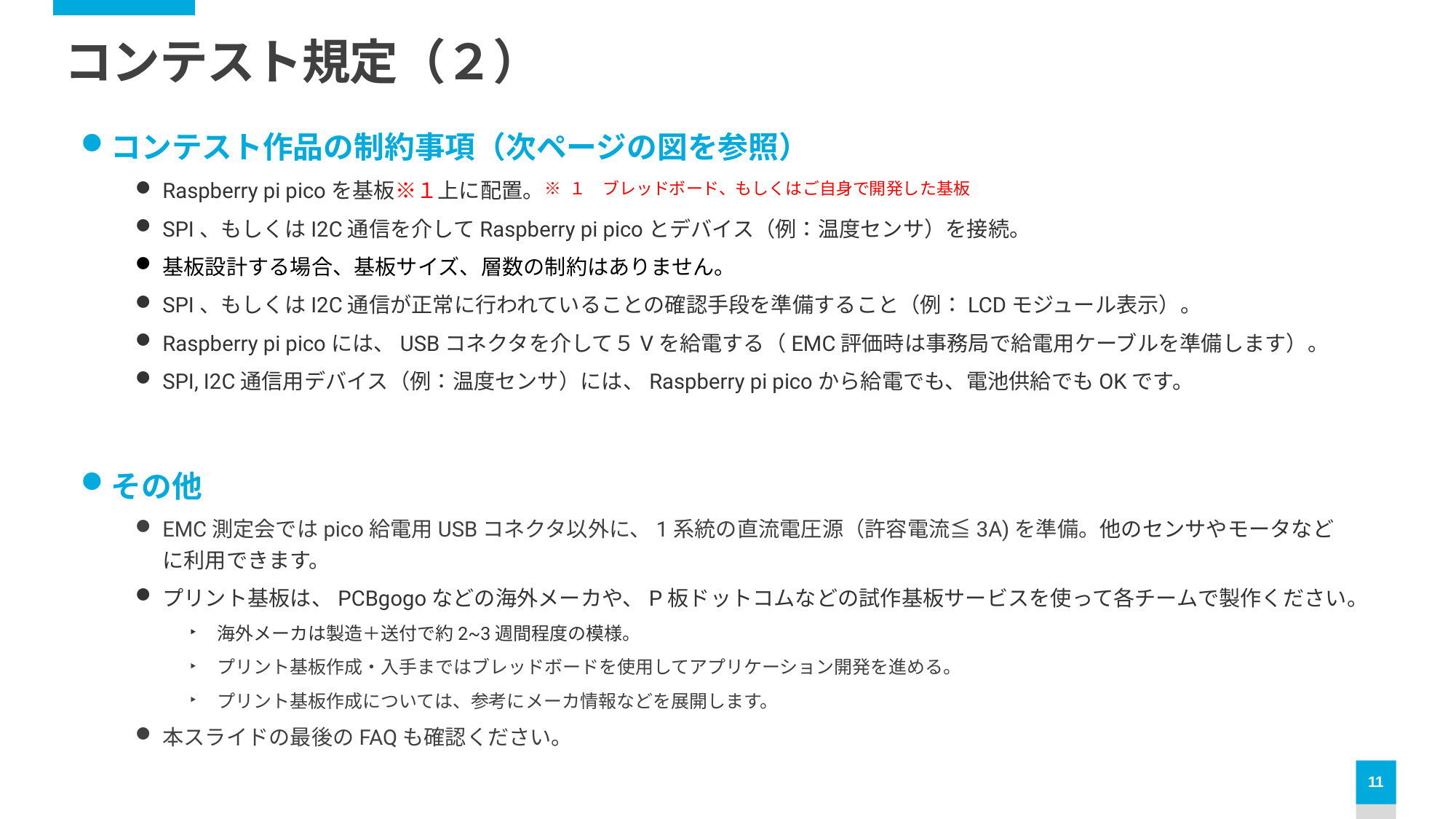

# コンテスト規定（２）
コンテスト作品の制約事項（次ページの図を参照）
Raspberry pi picoを基板※１上に配置。
SPI、もしくはI2C通信を介してRaspberry pi picoとデバイス（例：温度センサ）を接続。
基板設計する場合、基板サイズ、層数の制約はありません。
SPI、もしくはI2C通信が正常に行われていることの確認手段を準備すること（例：LCDモジュール表示）。
Raspberry pi picoには、USBコネクタを介して５Vを給電する（EMC評価時は事務局で給電用ケーブルを準備します）。
SPI, I2C通信用デバイス（例：温度センサ）には、Raspberry pi picoから給電でも、電池供給でもOKです。

その他
EMC測定会ではpico給電用USBコネクタ以外に、1系統の直流電圧源（許容電流≦3A)を準備。他のセンサやモータなどに利用できます。
プリント基板は、PCBgogoなどの海外メーカや、P板ドットコムなどの試作基板サービスを使って各チームで製作ください。
海外メーカは製造＋送付で約2~3週間程度の模様。
プリント基板作成・入手まではブレッドボードを使用してアプリケーション開発を進める。
プリント基板作成については、参考にメーカ情報などを展開します。
本スライドの最後のFAQも確認ください。
※ １　ブレッドボード、もしくはご自身で開発した基板